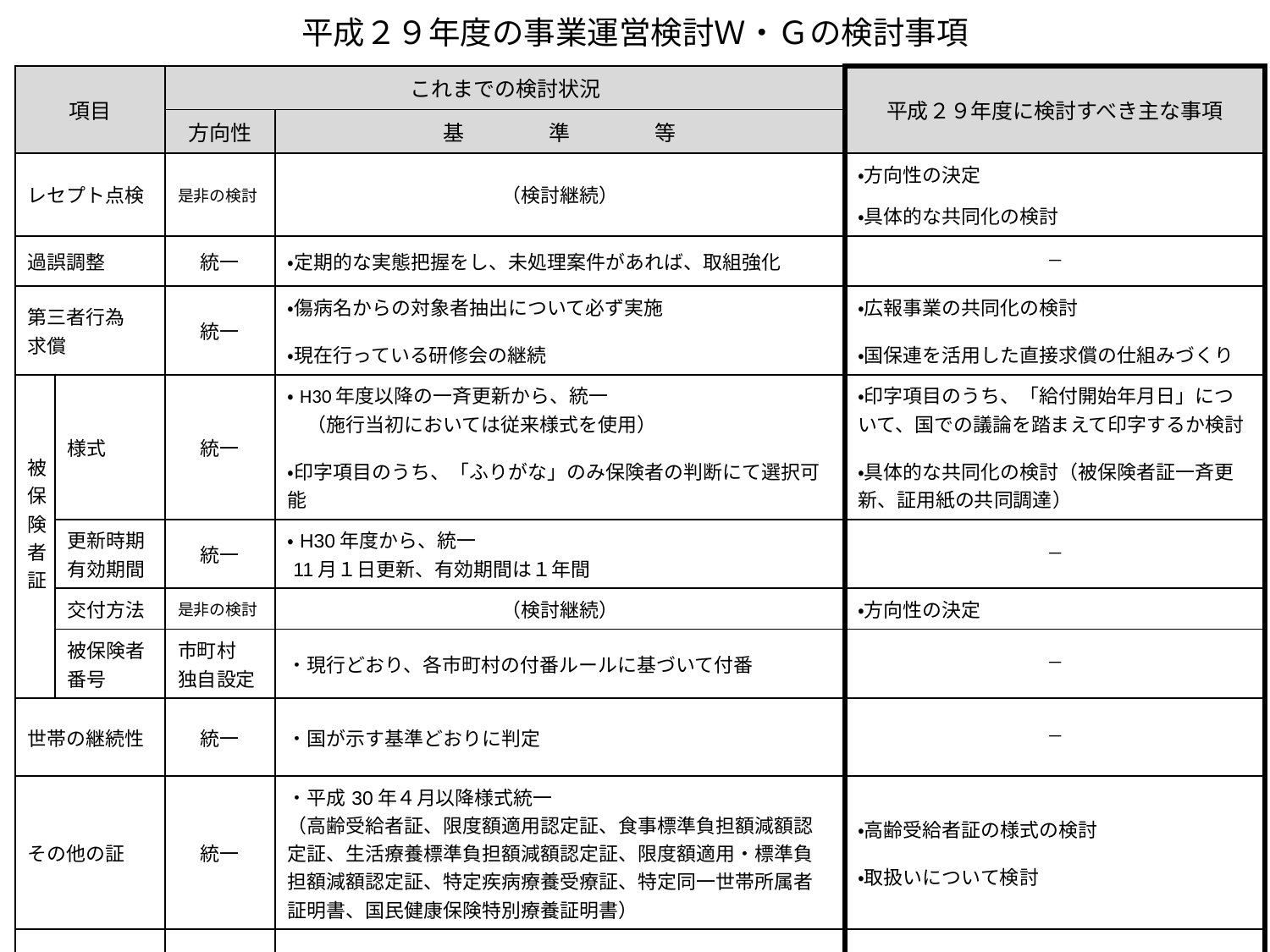

# 平成２９年度の事業運営検討Ｗ・Ｇの検討事項
| 項目 |  | これまでの検討状況 |  | 平成２９年度に検討すべき主な事項 |
| --- | --- | --- | --- | --- |
|  |  | 方向性 | 基　　　　準　　　　等 |  |
| レセプト点検 |  | 是非の検討 | （検討継続） | ・方向性の決定 ・具体的な共同化の検討 |
| 過誤調整 |  | 統一 | ・定期的な実態把握をし、未処理案件があれば、取組強化 | ― |
| 第三者行為 求償 |  | 統一 | ・傷病名からの対象者抽出について必ず実施 ・現在行っている研修会の継続 | ・広報事業の共同化の検討 ・国保連を活用した直接求償の仕組みづくり |
| 被保険者証 | 様式 | 統一 | ・H30年度以降の一斉更新から、統一 　（施行当初においては従来様式を使用） ・印字項目のうち、「ふりがな」のみ保険者の判断にて選択可能 | ・印字項目のうち、「給付開始年月日」について、国での議論を踏まえて印字するか検討 ・具体的な共同化の検討（被保険者証一斉更新、証用紙の共同調達） |
|  | 更新時期 有効期間 | 統一 | ・H30年度から、統一 11月１日更新、有効期間は１年間 | ― |
|  | 交付方法 | 是非の検討 | （検討継続） | ・方向性の決定 |
|  | 被保険者番号 | 市町村 独自設定 | ・現行どおり、各市町村の付番ルールに基づいて付番 | ― |
| 世帯の継続性 |  | 統一 | ・国が示す基準どおりに判定 | ― |
| その他の証 |  | 統一 | ・平成30年４月以降様式統一 （高齢受給者証、限度額適用認定証、食事標準負担額減額認定証、生活療養標準負担額減額認定証、限度額適用・標準負担額減額認定証、特定疾病療養受療証、特定同一世帯所属者証明書、国民健康保険特別療養証明書） | ・高齢受給者証の様式の検討 ・取扱いについて検討 |
| 短期証 |  | 是非の検討 | （検討継続） | ・様式、交付基準、有効期間、交付方法について方向性の決定 |